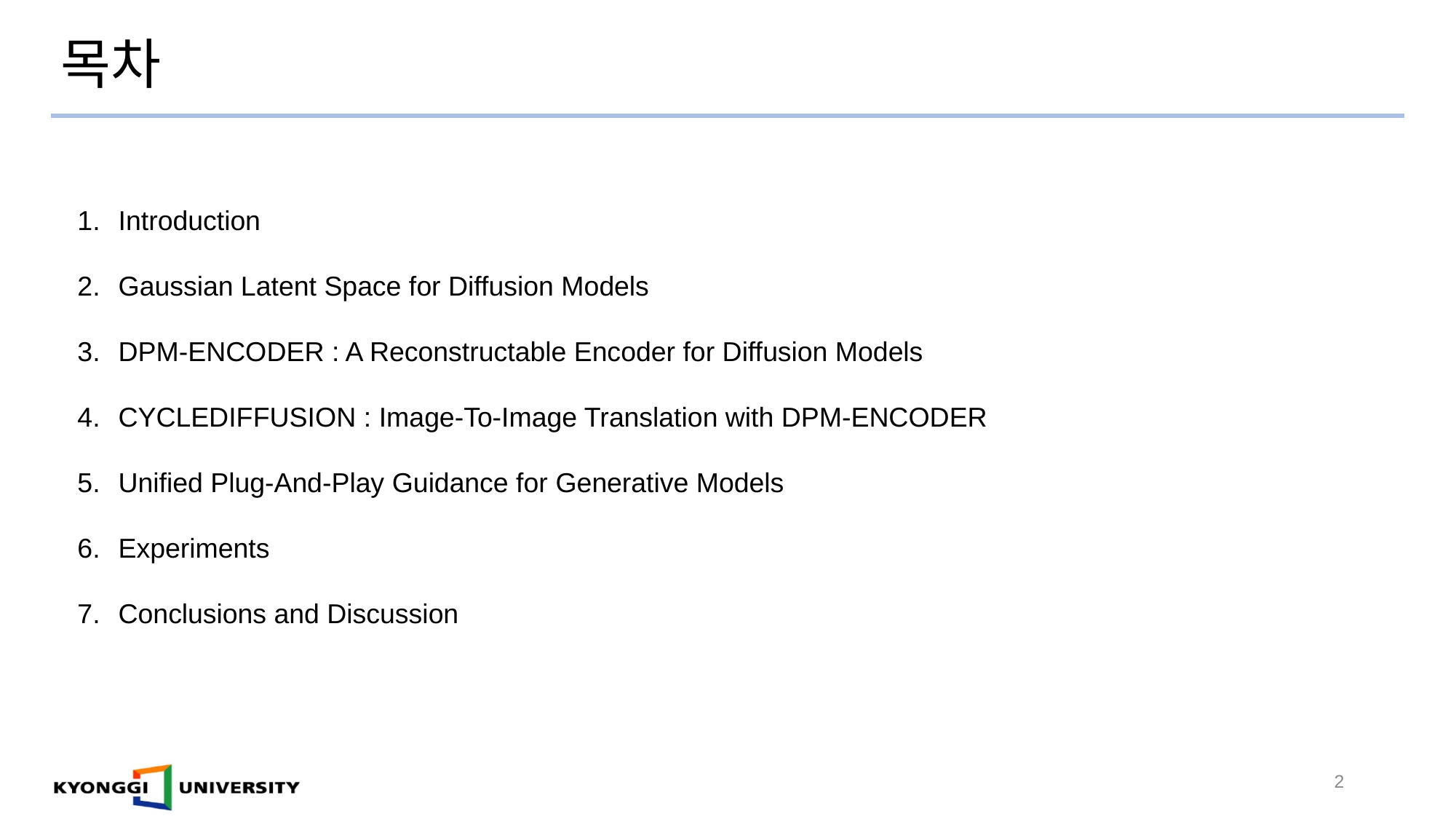

# 목차
Introduction
Gaussian Latent Space for Diffusion Models
DPM-ENCODER : A Reconstructable Encoder for Diffusion Models
CYCLEDIFFUSION : Image-To-Image Translation with DPM-ENCODER
Unified Plug-And-Play Guidance for Generative Models
Experiments
Conclusions and Discussion
2